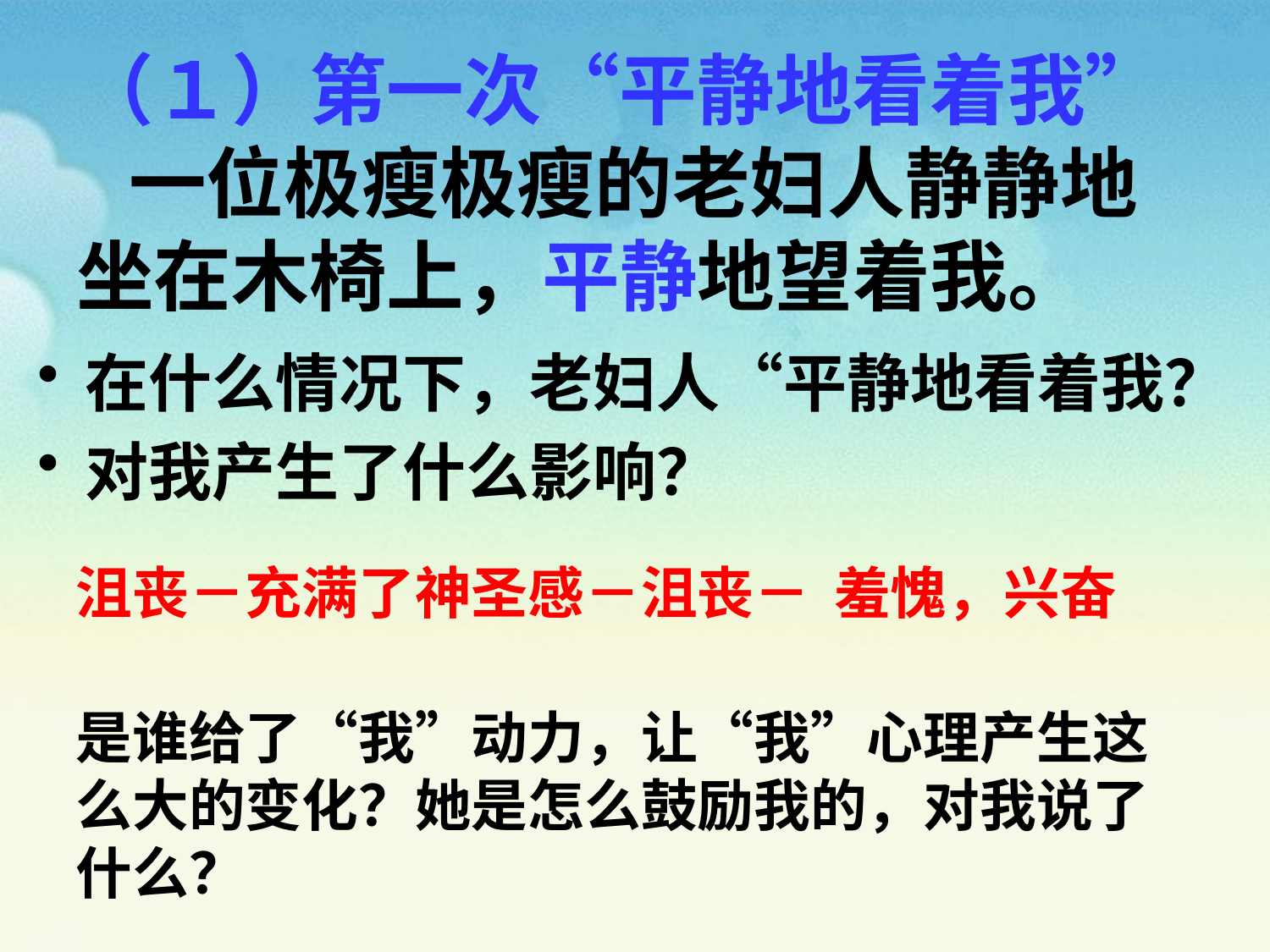

# （１）第一次“平静地看着我”     一位极瘦极瘦的老妇人静静地坐在木椅上，平静地望着我。
在什么情况下，老妇人“平静地看着我？
对我产生了什么影响？
沮丧－充满了神圣感－沮丧－
羞愧，兴奋
是谁给了“我”动力，让“我”心理产生这么大的变化？她是怎么鼓励我的，对我说了什么？